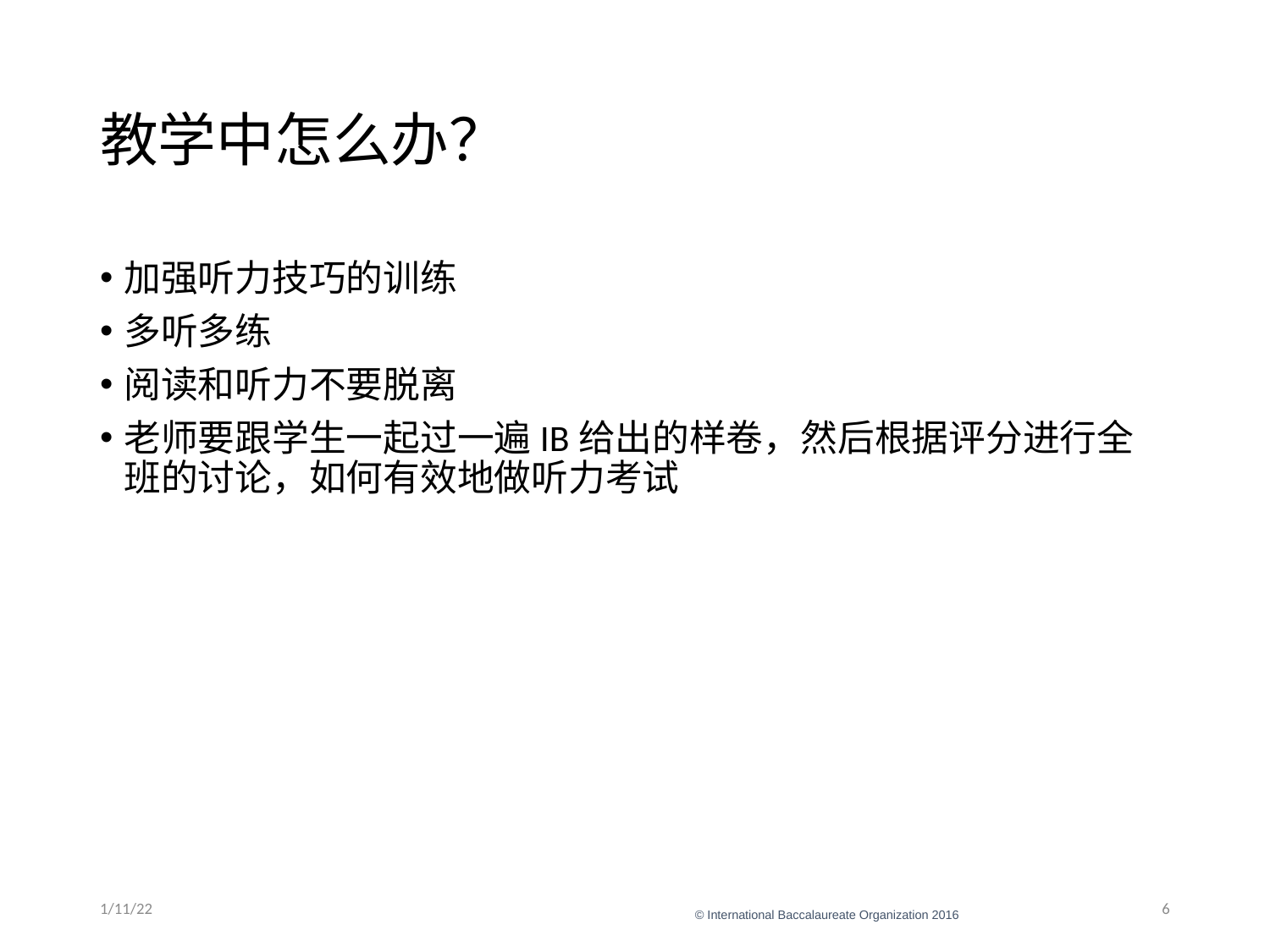

# 教学中怎么办？
加强听力技巧的训练
多听多练
阅读和听力不要脱离
老师要跟学生一起过一遍IB给出的样卷，然后根据评分进行全班的讨论，如何有效地做听力考试

1/11/22
6